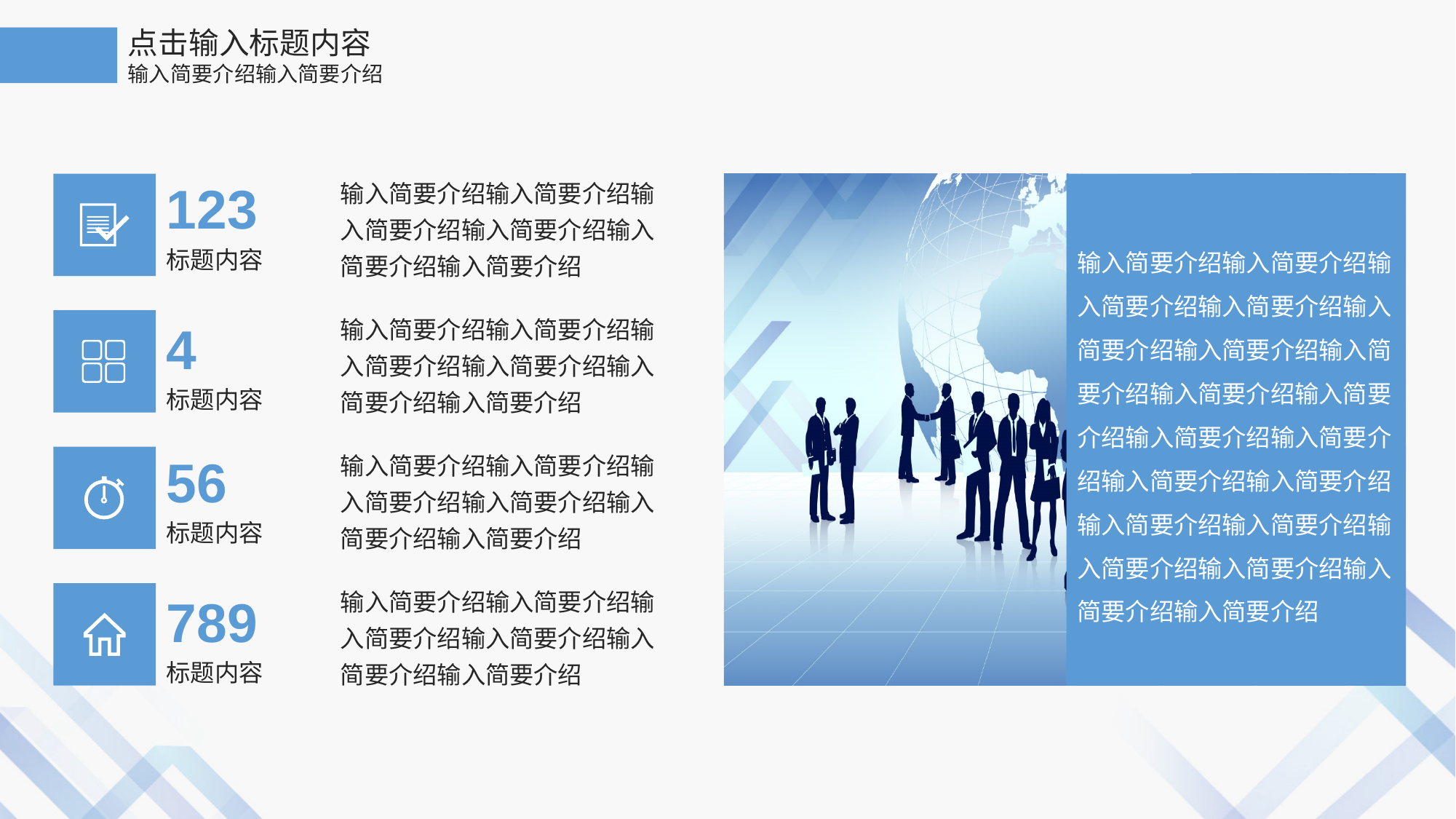

点击输入标题内容
输入简要介绍输入简要介绍

输入简要介绍输入简要介绍输入简要介绍输入简要介绍输入简要介绍输入简要介绍
123

输入简要介绍输入简要介绍输入简要介绍输入简要介绍输入简要介绍输入简要介绍输入简要介绍输入简要介绍输入简要介绍输入简要介绍输入简要介绍输入简要介绍输入简要介绍输入简要介绍输入简要介绍输入简要介绍输入简要介绍输入简要介绍输入简要介绍

标题内容
输入简要介绍输入简要介绍输入简要介绍输入简要介绍输入简要介绍输入简要介绍
4

标题内容
输入简要介绍输入简要介绍输入简要介绍输入简要介绍输入简要介绍输入简要介绍
56

标题内容
输入简要介绍输入简要介绍输入简要介绍输入简要介绍输入简要介绍输入简要介绍
789

标题内容